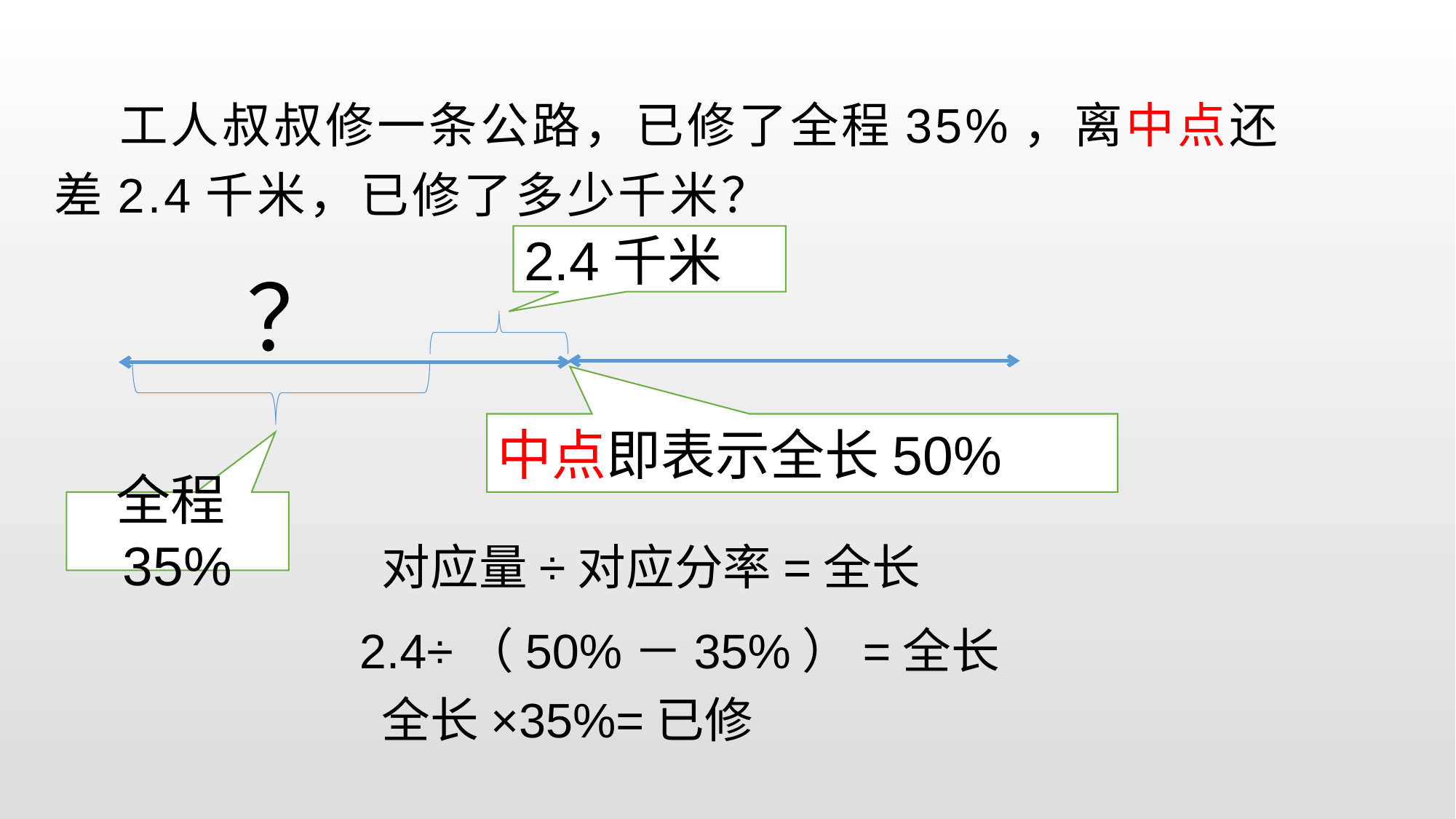

工人叔叔修一条公路，已修了全程35%，离中点还差2.4千米，已修了多少千米？
2.4千米

？

中点即表示全长50%
全程35%
对应量÷对应分率=全长
2.4÷（50%－35%）=全长
全长×35%=已修